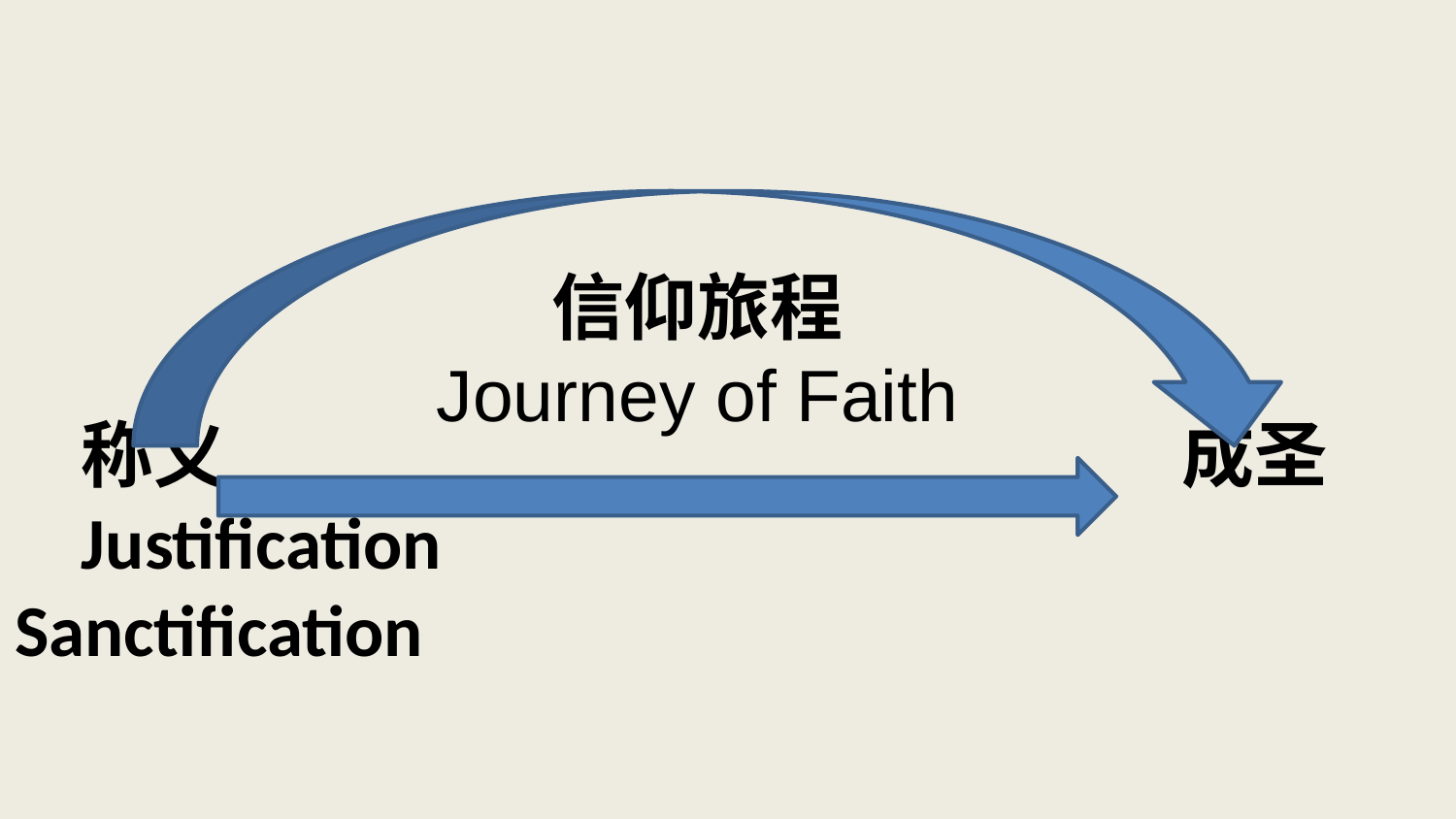

# 称义                                                          成圣 Justification                                    Sanctification

信仰旅程
Journey of Faith